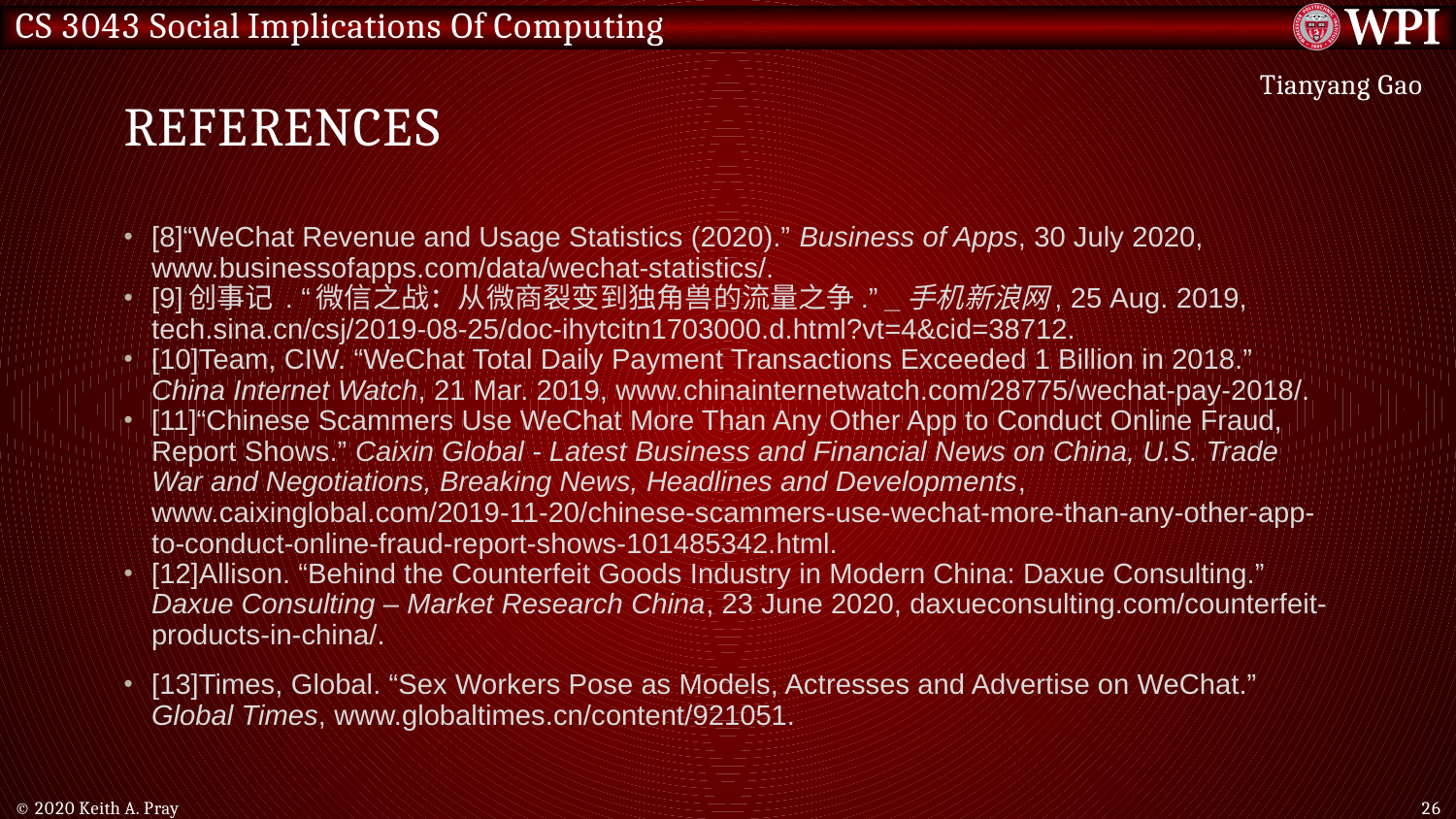

# References
Tianyang Gao
[8]“WeChat Revenue and Usage Statistics (2020).” Business of Apps, 30 July 2020, www.businessofapps.com/data/wechat-statistics/.
[9]创事记 . “微信之战：从微商裂变到独角兽的流量之争.” _手机新浪网, 25 Aug. 2019, tech.sina.cn/csj/2019-08-25/doc-ihytcitn1703000.d.html?vt=4&cid=38712.
[10]Team, CIW. “WeChat Total Daily Payment Transactions Exceeded 1 Billion in 2018.” China Internet Watch, 21 Mar. 2019, www.chinainternetwatch.com/28775/wechat-pay-2018/.
[11]“Chinese Scammers Use WeChat More Than Any Other App to Conduct Online Fraud, Report Shows.” Caixin Global - Latest Business and Financial News on China, U.S. Trade War and Negotiations, Breaking News, Headlines and Developments, www.caixinglobal.com/2019-11-20/chinese-scammers-use-wechat-more-than-any-other-app-to-conduct-online-fraud-report-shows-101485342.html.
[12]Allison. “Behind the Counterfeit Goods Industry in Modern China: Daxue Consulting.” Daxue Consulting – Market Research China, 23 June 2020, daxueconsulting.com/counterfeit-products-in-china/.
[13]Times, Global. “Sex Workers Pose as Models, Actresses and Advertise on WeChat.” Global Times, www.globaltimes.cn/content/921051.
© 2020 Keith A. Pray
26